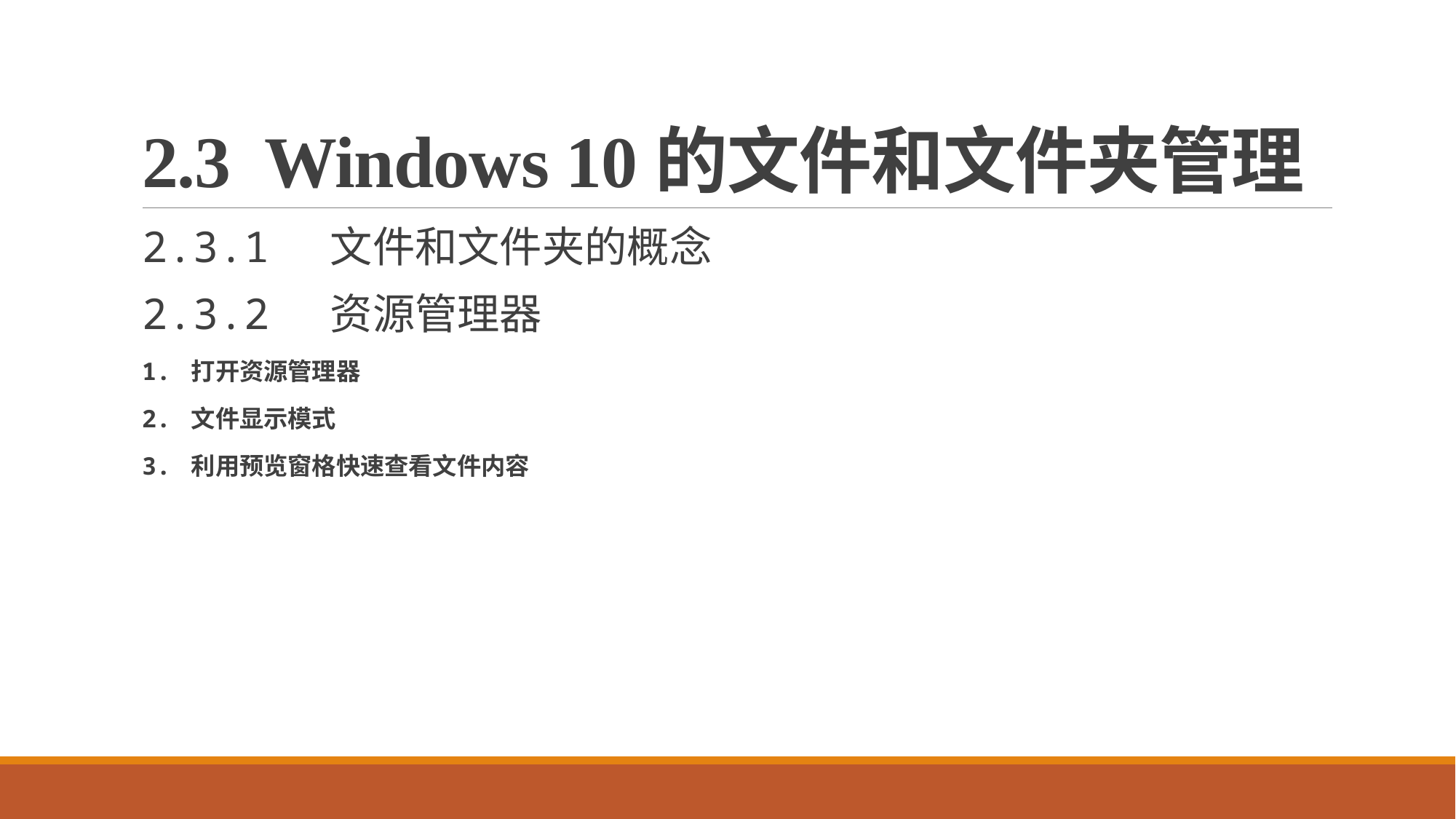

# 2.3  Windows 10的文件和文件夹管理
2.3.1  文件和文件夹的概念
2.3.2  资源管理器
1. 打开资源管理器
2. 文件显示模式
3. 利用预览窗格快速查看文件内容